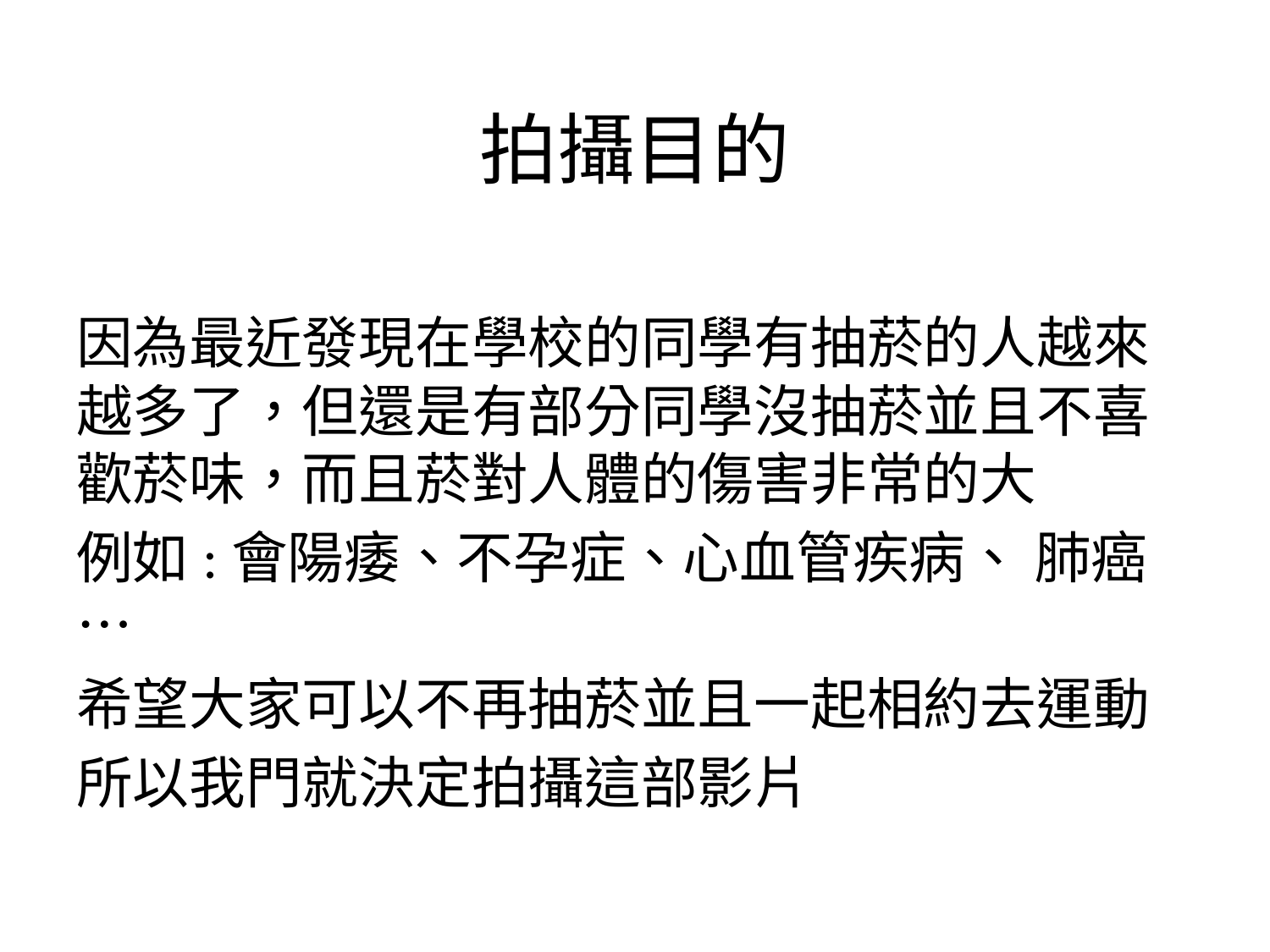

# 拍攝目的

因為最近發現在學校的同學有抽菸的人越來越多了，但還是有部分同學沒抽菸並且不喜歡菸味，而且菸對人體的傷害非常的大
例如:會陽痿、不孕症、心血管疾病、 肺癌…
希望大家可以不再抽菸並且一起相約去運動
所以我門就決定拍攝這部影片